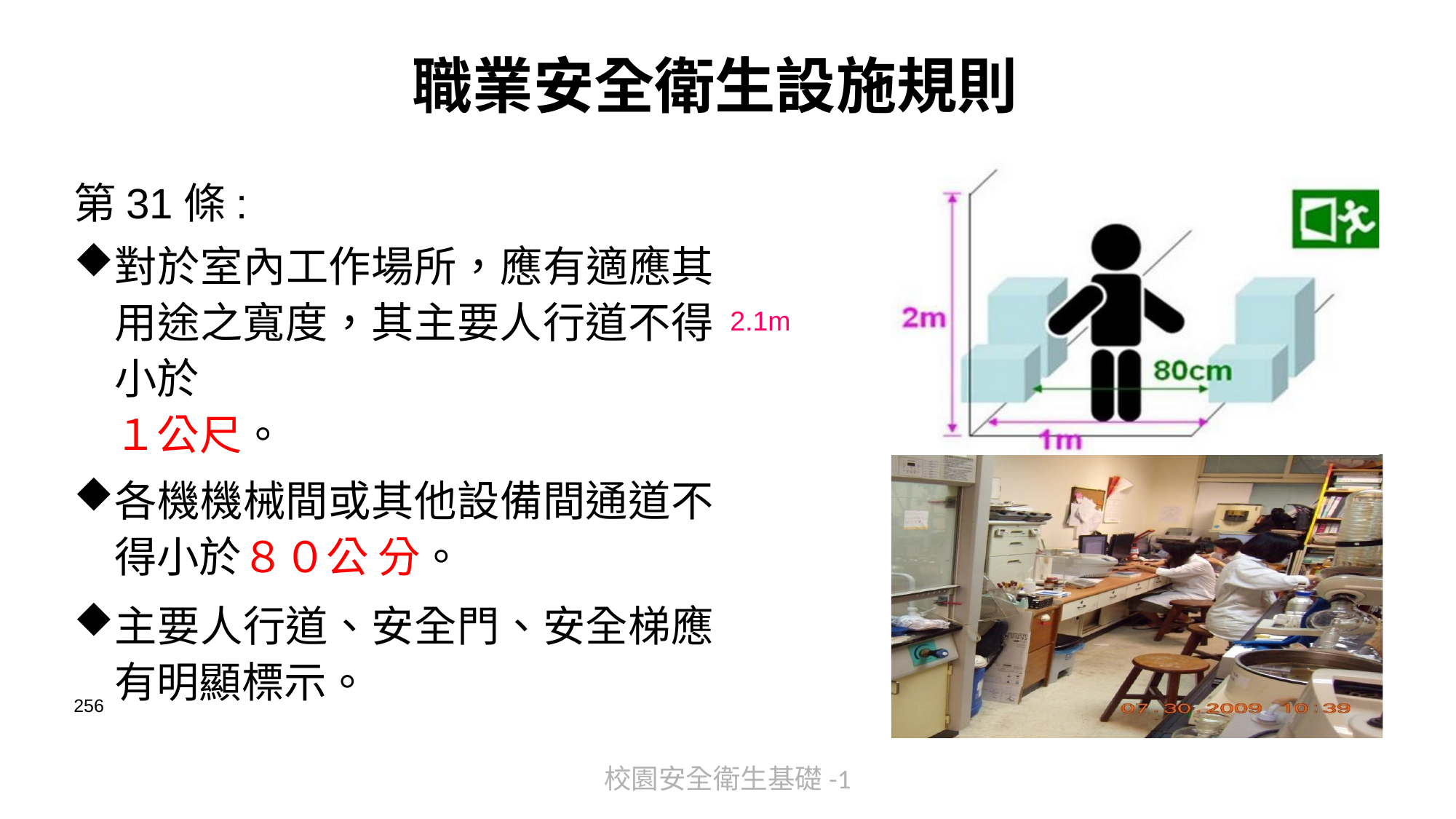

# 職業安全衛生設施規則
第31條:
對於室內工作場所，應有適應其用途之寬度，其主要人行道不得小於
１公尺。
各機機械間或其他設備間通道不得小於８０公 分。
主要人行道、安全門、安全梯應有明顯標示。
256

2.1m

校園安全衛生基礎-1
256